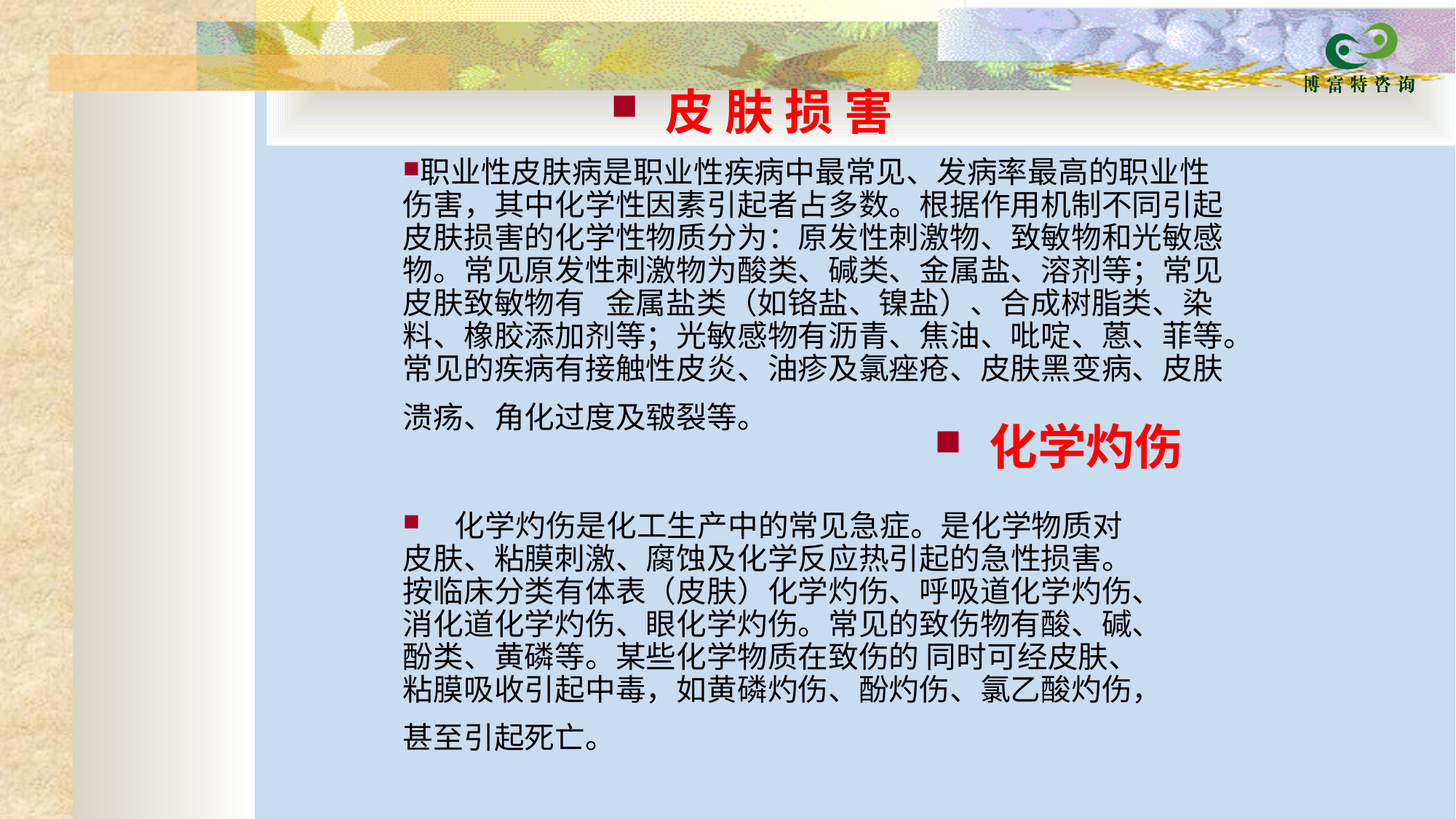

皮 肤 损 害
职业性皮肤病是职业性疾病中最常见、发病率最高的职业性伤害，其中化学性因素引起者占多数。根据作用机制不同引起皮肤损害的化学性物质分为：原发性刺激物、致敏物和光敏感物。常见原发性刺激物为酸类、碱类、金属盐、溶剂等；常见皮肤致敏物有   金属盐类（如铬盐、镍盐）、合成树脂类、染料、橡胶添加剂等；光敏感物有沥青、焦油、吡啶、蒽、菲等。常见的疾病有接触性皮炎、油疹及氯痤疮、皮肤黑变病、皮肤溃疡、角化过度及皲裂等。
化学灼伤
    化学灼伤是化工生产中的常见急症。是化学物质对皮肤、粘膜刺激、腐蚀及化学反应热引起的急性损害。按临床分类有体表（皮肤）化学灼伤、呼吸道化学灼伤、消化道化学灼伤、眼化学灼伤。常见的致伤物有酸、碱、酚类、黄磷等。某些化学物质在致伤的 同时可经皮肤、粘膜吸收引起中毒，如黄磷灼伤、酚灼伤、氯乙酸灼伤，甚至引起死亡。